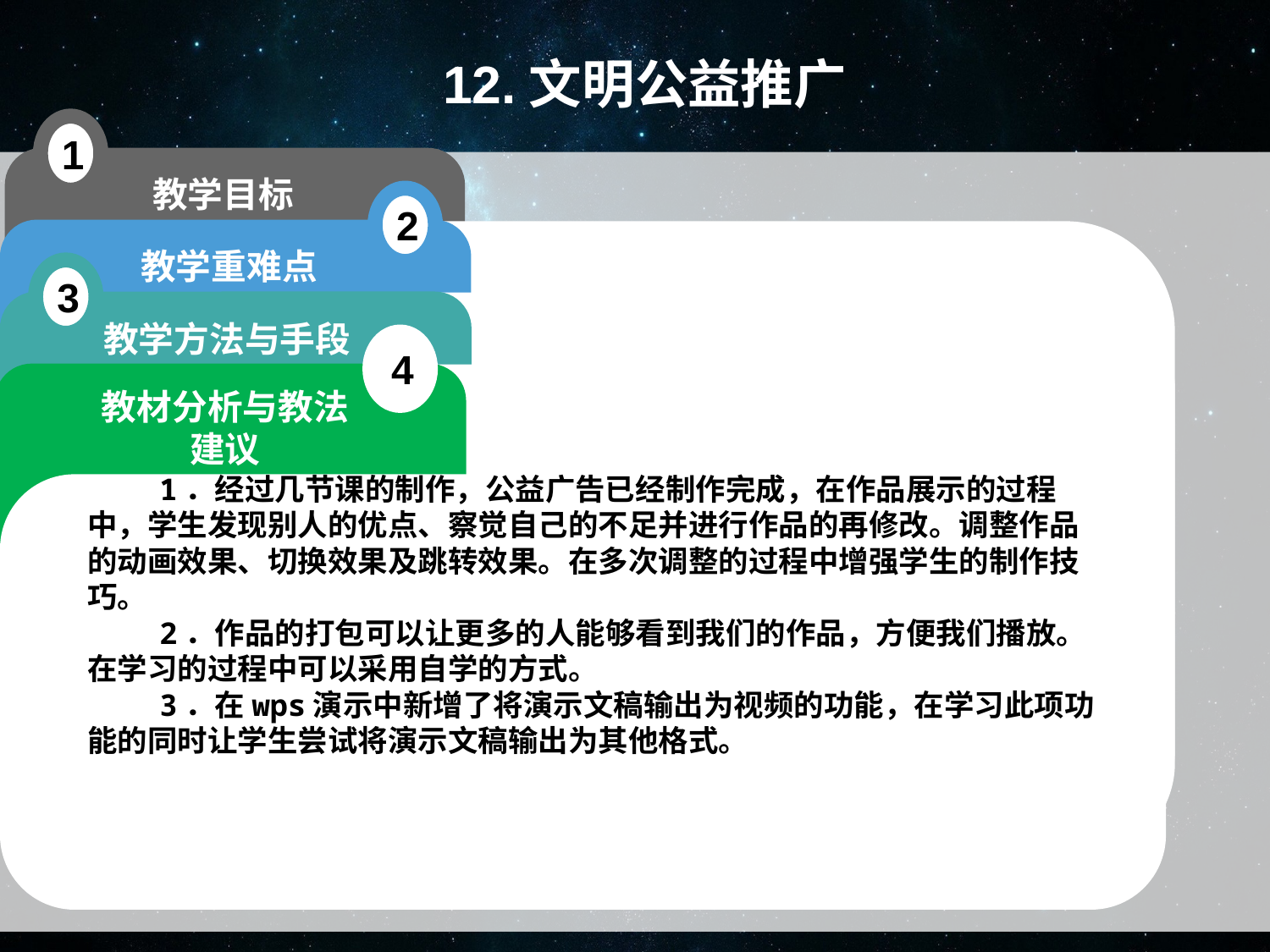

12.文明公益推广
1

教学目标

1．知识与能力
（1）能够独立完成演示文稿的设计与制作。
（2）了解wps演示的打包与输出方法

2．过程与方法
以自主探究和小组合作探究的方式完成作品打包及输出的方法。

3．情感态度与价值观
通过完善自己的作品，增强自身的制作能力。在学习的过程中培养学生的学习能力。
2

教学重难点

重点：作品的打包和输出方法

难点：作品的打包和输出方法
3

教学方法与手段

    自主学习与任务驱动方式相结合。以完成作品为任务，让更多的人看到我们的公益广告，让文明意识在每个人心中。
4

教材分析与教法建议

    1．经过几节课的制作，公益广告已经制作完成，在作品展示的过程中，学生发现别人的优点、察觉自己的不足并进行作品的再修改。调整作品的动画效果、切换效果及跳转效果。在多次调整的过程中增强学生的制作技巧。
    2．作品的打包可以让更多的人能够看到我们的作品，方便我们播放。在学习的过程中可以采用自学的方式。
    3．在wps演示中新增了将演示文稿输出为视频的功能，在学习此项功能的同时让学生尝试将演示文稿输出为其他格式。